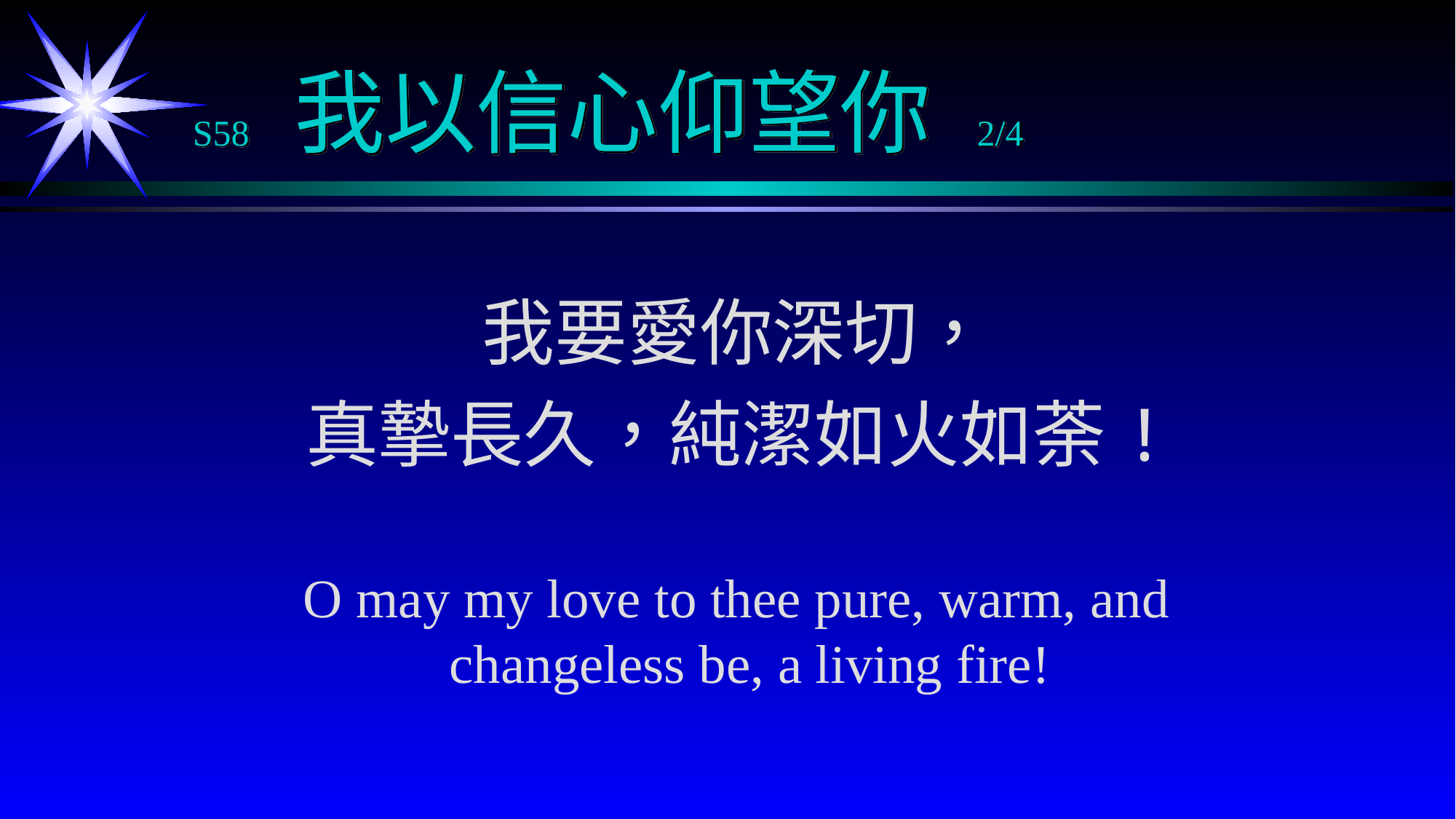

# S58    我以信心仰望你  2/4
我要愛你深切，
真摯長久，純潔如火如荼!

O may my love to thee pure, warm, and changeless be, a living fire!